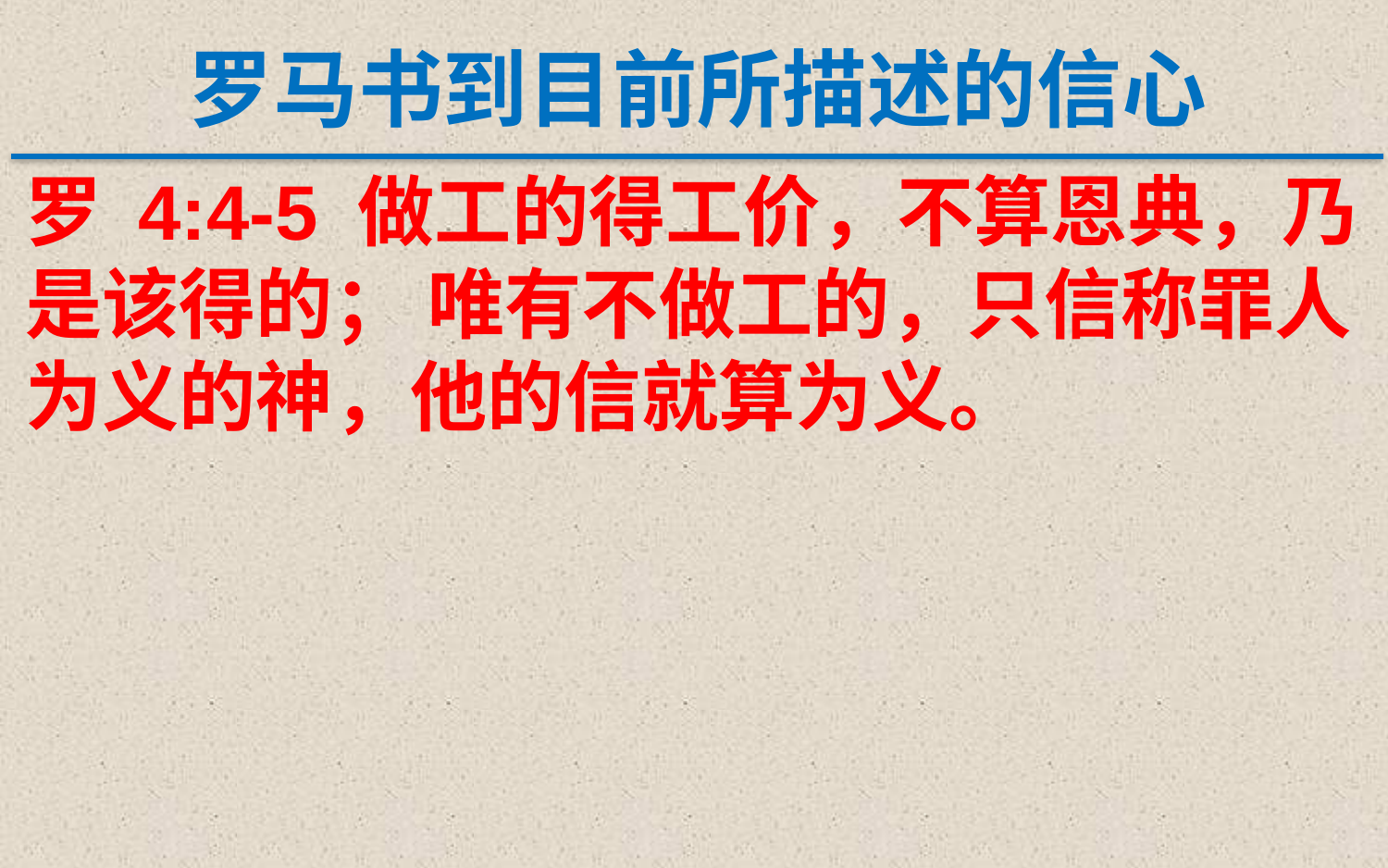

罗马书到目前所描述的信心
罗 4:4-5 做工的得工价，不算恩典，乃是该得的； 唯有不做工的，只信称罪人为义的神，他的信就算为义。